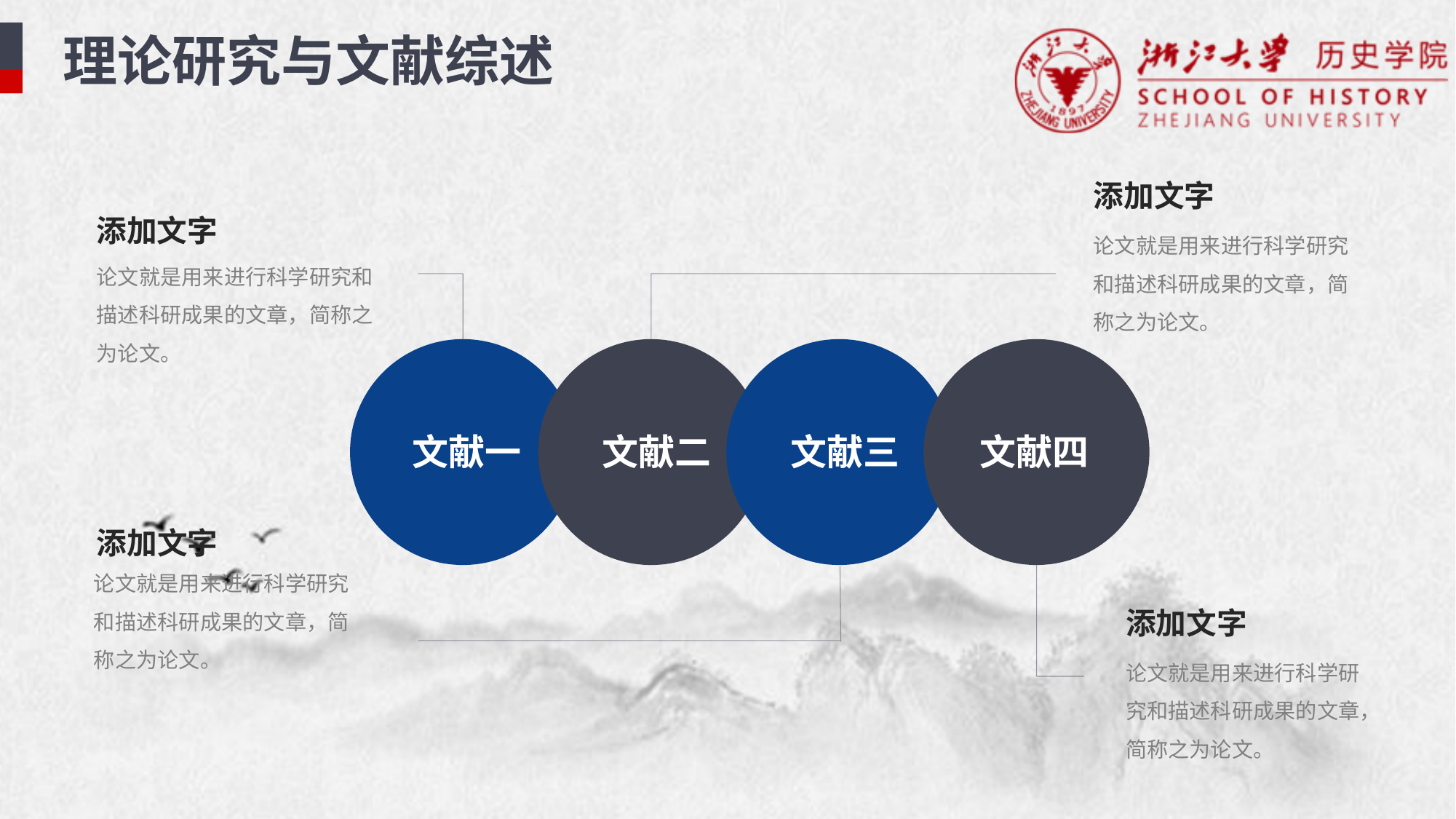

理论研究与文献综述

添加文字
论文就是用来进行科学研究和描述科研成果的文章，简称之为论文。
添加文字
论文就是用来进行科学研究和描述科研成果的文章，简称之为论文。

文献一

文献二

文献三

文献四
添加文字
论文就是用来进行科学研究和描述科研成果的文章，简称之为论文。
添加文字
论文就是用来进行科学研究和描述科研成果的文章，简称之为论文。